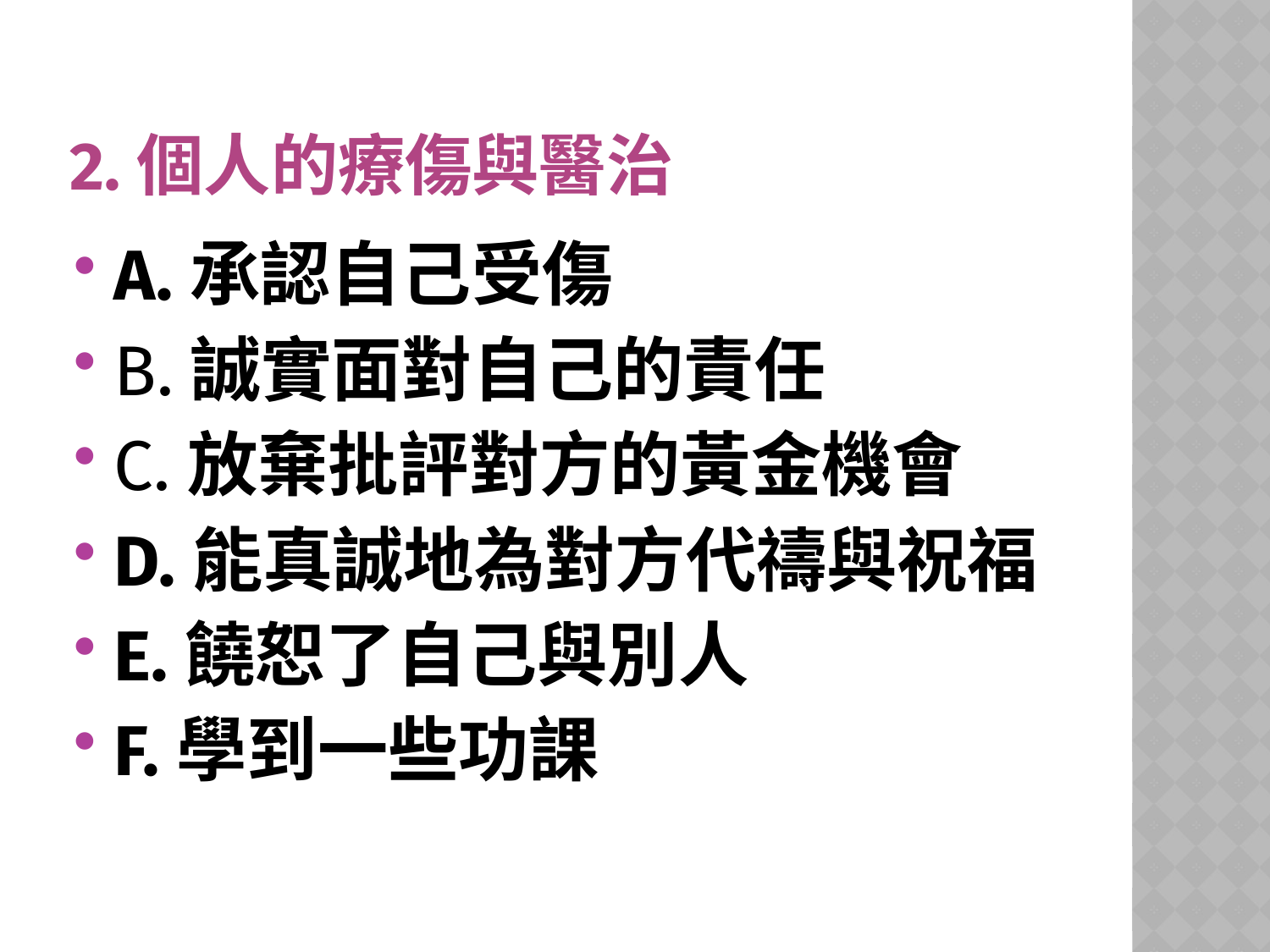

# 2.個人的療傷與醫治
A.承認自己受傷
B.誠實面對自己的責任
C.放棄批評對方的黃金機會
D.能真誠地為對方代禱與祝福
E.饒恕了自己與別人
F.學到一些功課